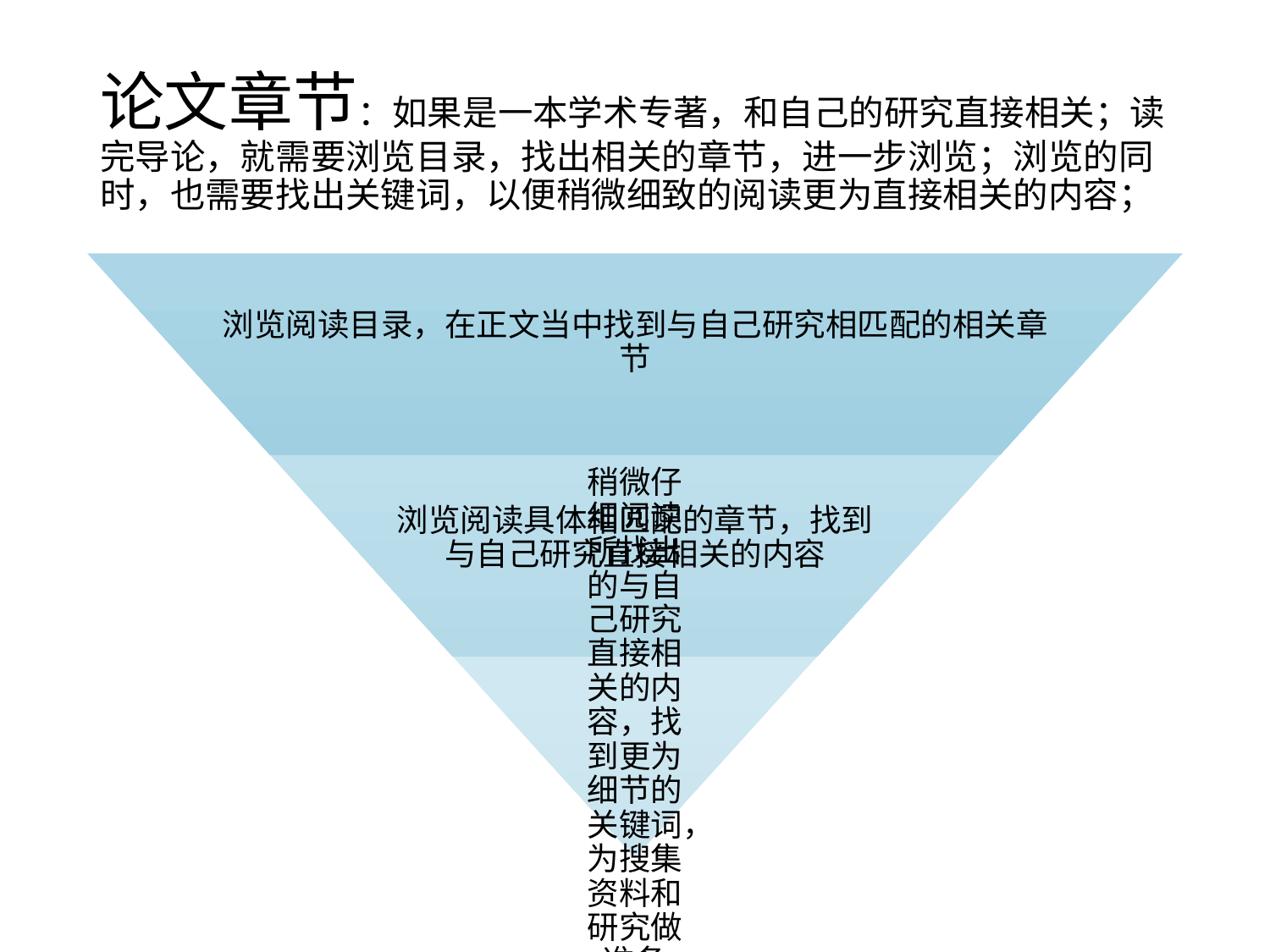

# 论文章节：如果是一本学术专著，和自己的研究直接相关；读完导论，就需要浏览目录，找出相关的章节，进一步浏览；浏览的同时，也需要找出关键词，以便稍微细致的阅读更为直接相关的内容；
浏览阅读目录，在正文当中找到与自己研究相匹配的相关章节
浏览阅读具体相匹配的章节，找到与自己研究直接相关的内容
稍微仔细阅读所找出的与自己研究直接相关的内容，找到更为细节的关键词，为搜集资料和研究做准备